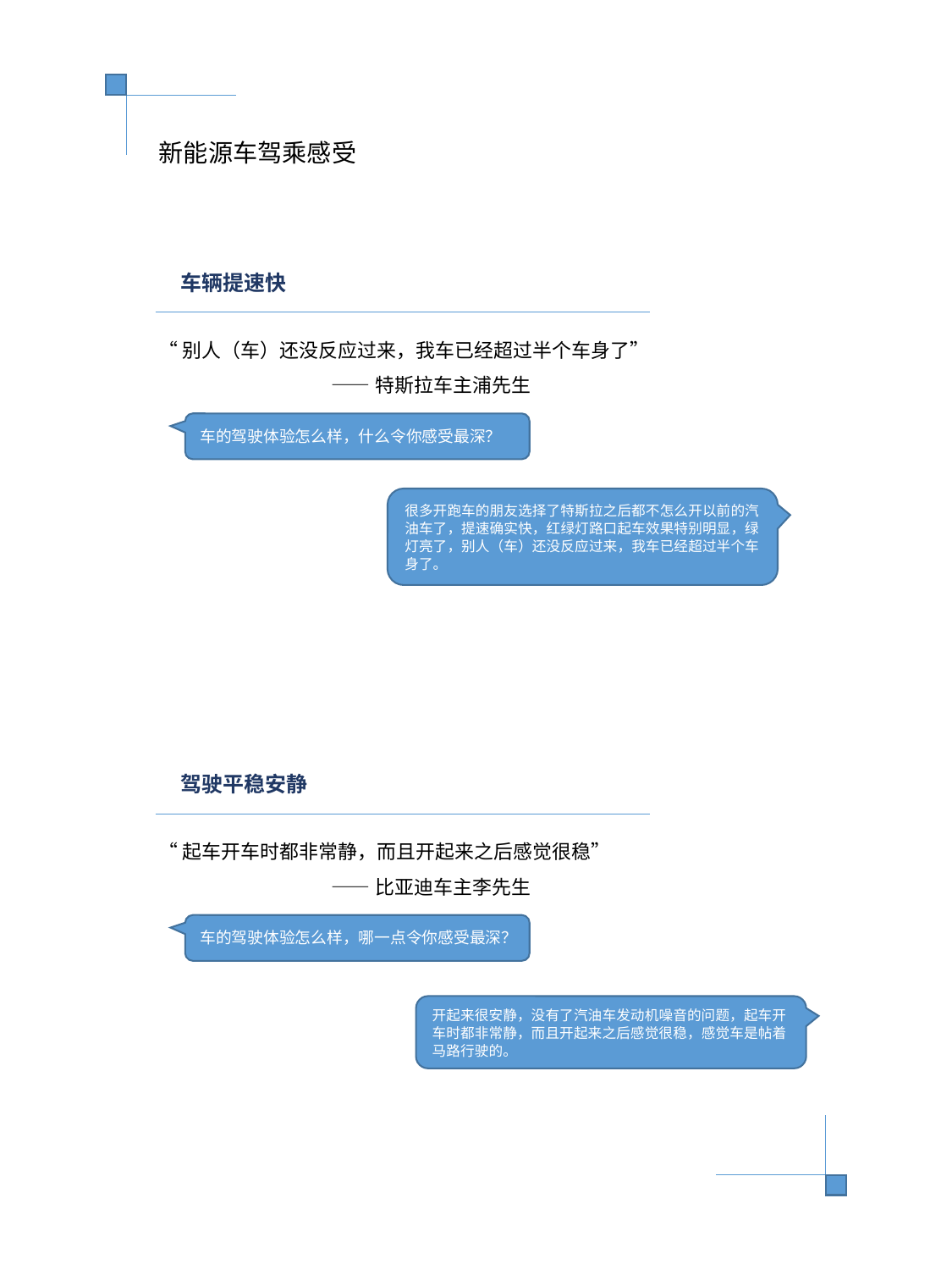

新能源车驾乘感受
车辆提速快
“别人（车）还没反应过来，我车已经超过半个车身了”
                                       ——特斯拉车主浦先生
车的驾驶体验怎么样，什么令你感受最深？
很多开跑车的朋友选择了特斯拉之后都不怎么开以前的汽油车了，提速确实快，红绿灯路口起车效果特别明显，绿灯亮了，别人（车）还没反应过来，我车已经超过半个车身了。
驾驶平稳安静
“起车开车时都非常静，而且开起来之后感觉很稳”
                                       ——比亚迪车主李先生
车的驾驶体验怎么样，哪一点令你感受最深？
开起来很安静，没有了汽油车发动机噪音的问题，起车开车时都非常静，而且开起来之后感觉很稳，感觉车是帖着马路行驶的。